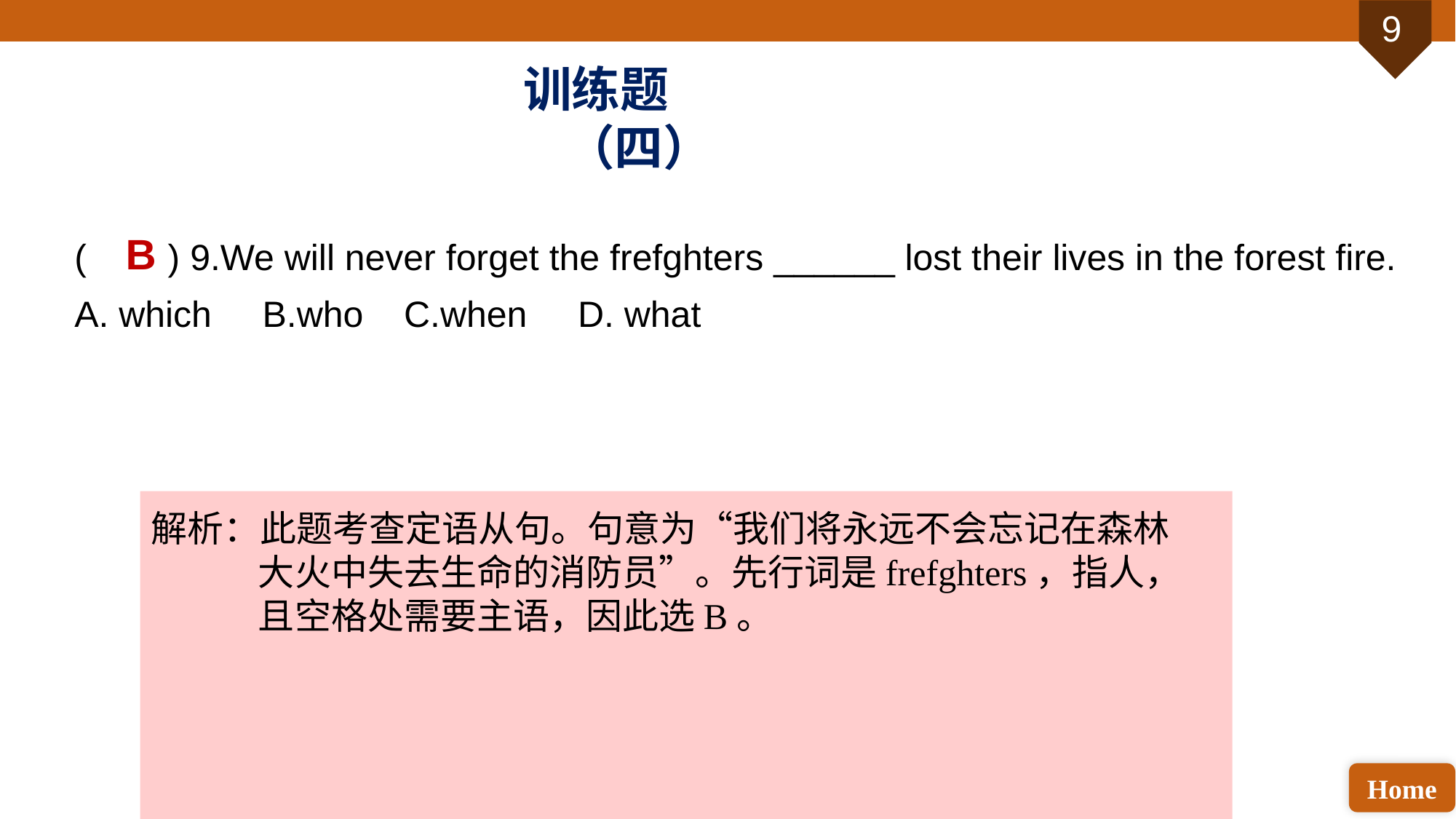

训练题（四）
(        ) 9.We will never forget the frefghters ______ lost their lives in the forest fire.
A. which     B.who    C.when     D. what
B

解析：此题考查定语从句。句意为“我们将永远不会忘记在森林大火中失去生命的消防员”。先行词是frefghters，指人，且空格处需要主语，因此选B。